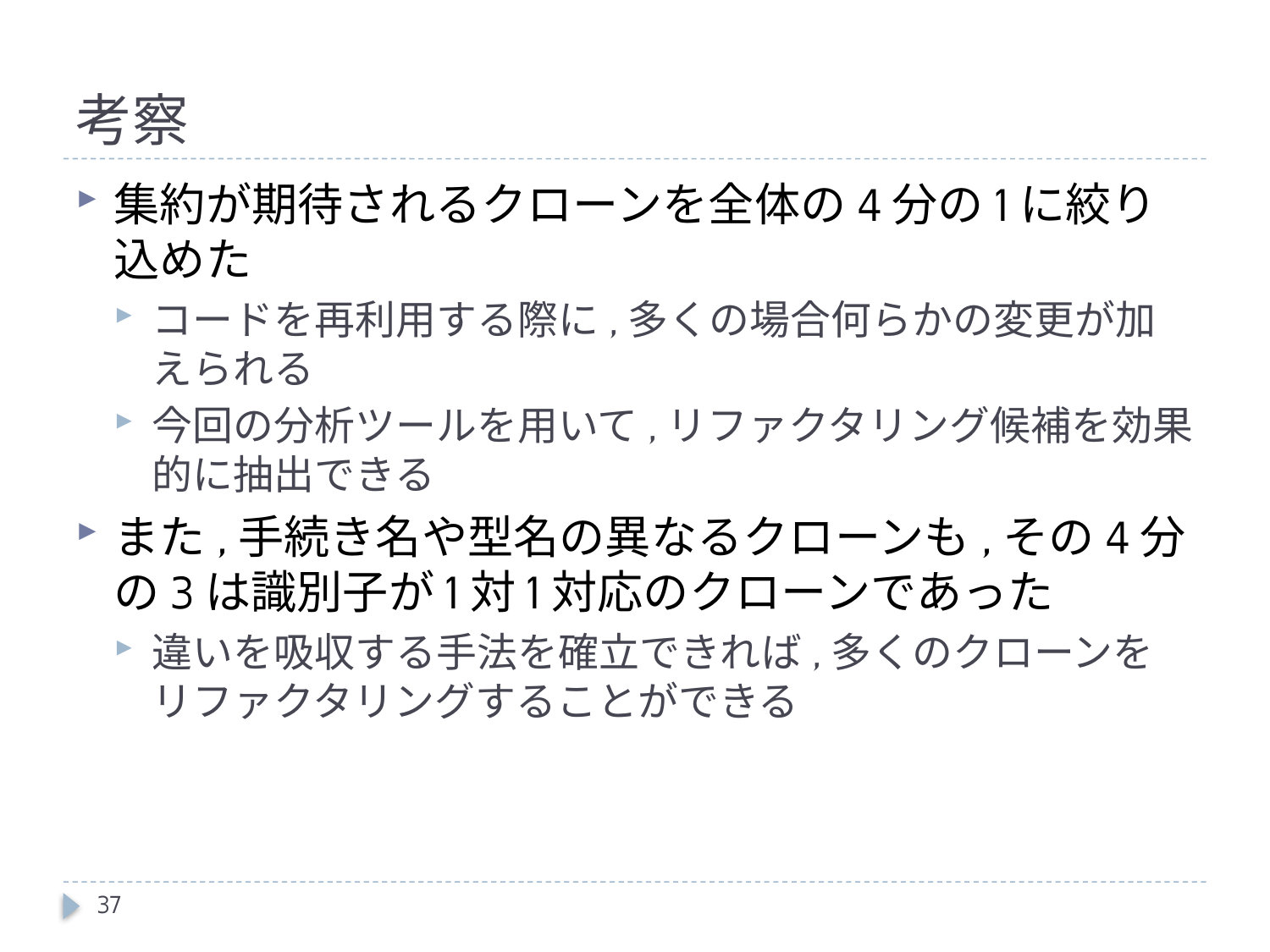

# 考察
集約が期待されるクローンを全体の4分の1に絞り込めた
コードを再利用する際に,多くの場合何らかの変更が加えられる
今回の分析ツールを用いて,リファクタリング候補を効果的に抽出できる
また,手続き名や型名の異なるクローンも,その4分の3は識別子が1対1対応のクローンであった
違いを吸収する手法を確立できれば,多くのクローンをリファクタリングすることができる

37